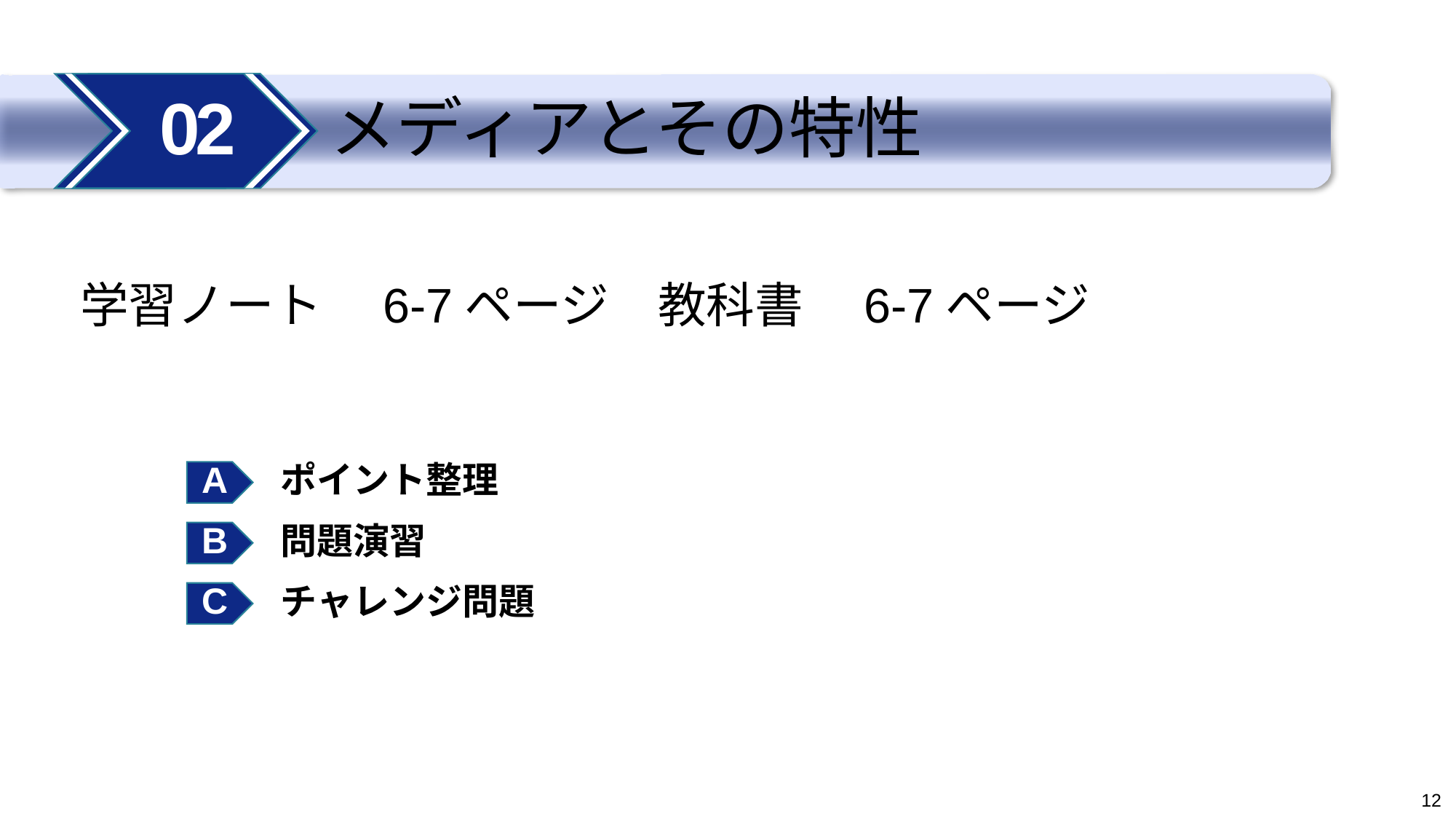

02
# メディアとその特性
学習ノート　6-7ページ　教科書　6-7ページ

ポイント整理
問題演習
チャレンジ問題
12